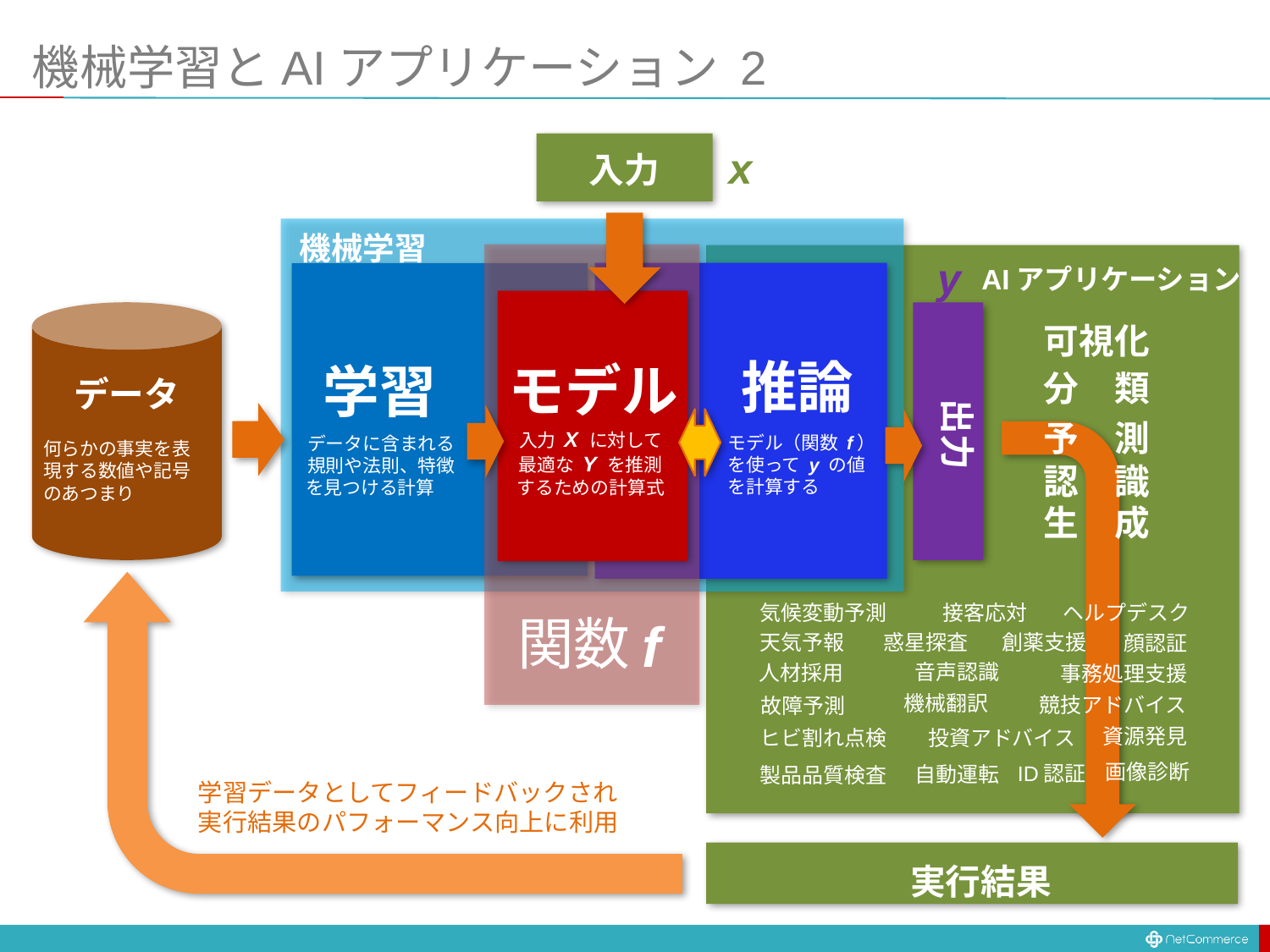

# 機械学習とAIアプリケーション 2

x
入力

入力

機械学習

関数
f

AIアプリケーション
分　類
予　測

接客応対
ヘルプデスク
気候変動予測
惑星探査
創薬支援
天気予報
顔認証
音声認識
人材採用
事務処理支援
機械翻訳
競技アドバイス
故障予測
資源発見
投資アドバイス
ヒビ割れ点検
画像診断
ID認証
自動運転
製品品質検査

実行結果
y

可視化
推論
モデル
学習
データ
出力

入力 X に対して
最適な Y を推測
するための計算式

モデル（関数 f）を使って y の値
を計算する
データに含まれる
規則や法則、特徴
を見つける計算

何らかの事実を表現する数値や記号のあつまり
認　識
生　成

学習データとしてフィードバックされ
実行結果のパフォーマンス向上に利用